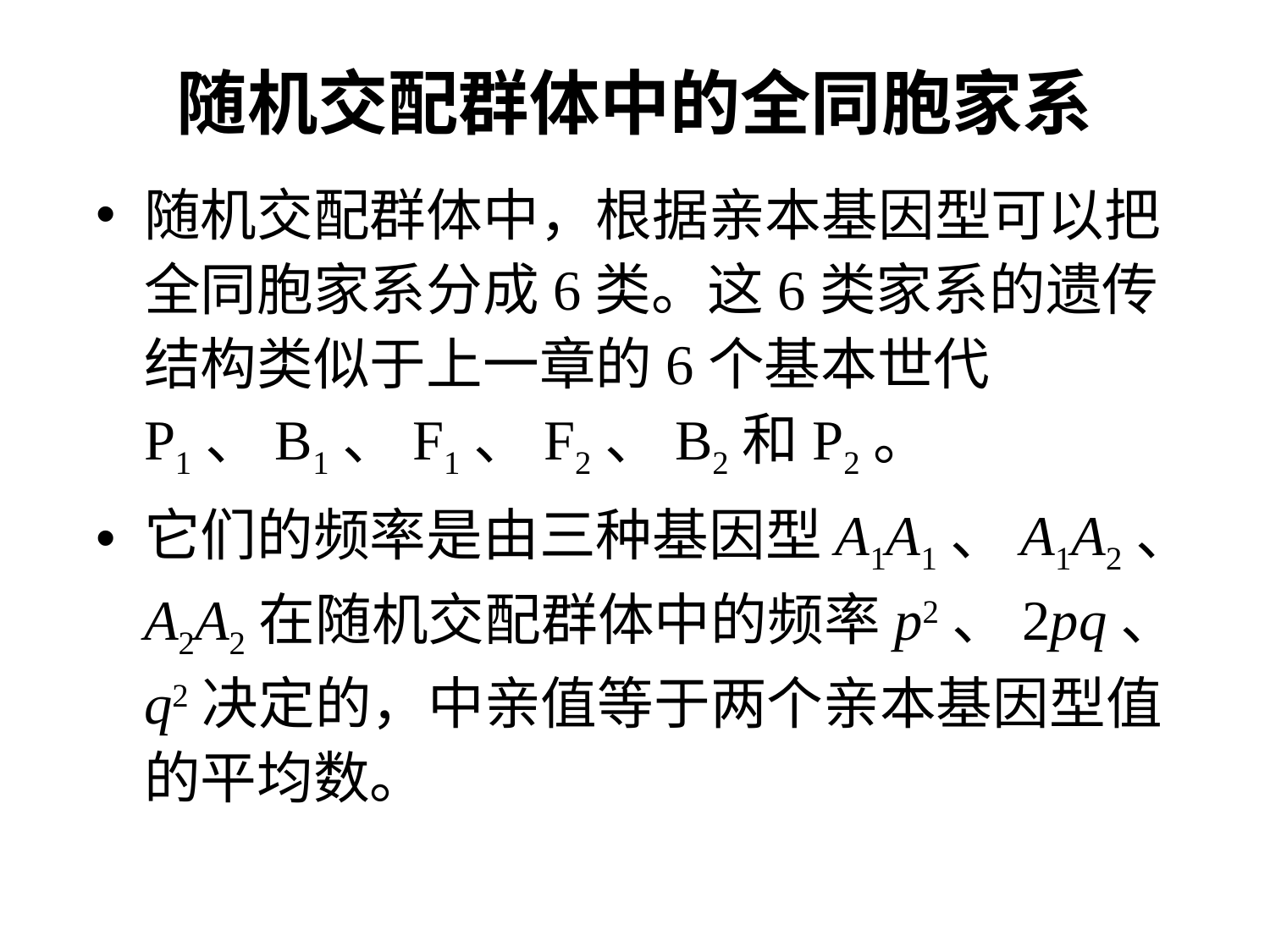

# 随机交配群体中的全同胞家系
随机交配群体中，根据亲本基因型可以把全同胞家系分成6类。这6类家系的遗传结构类似于上一章的6个基本世代P1、B1、F1、F2、B2和P2。
它们的频率是由三种基因型A1A1、A1A2、A2A2在随机交配群体中的频率p2、2pq、q2决定的，中亲值等于两个亲本基因型值的平均数。